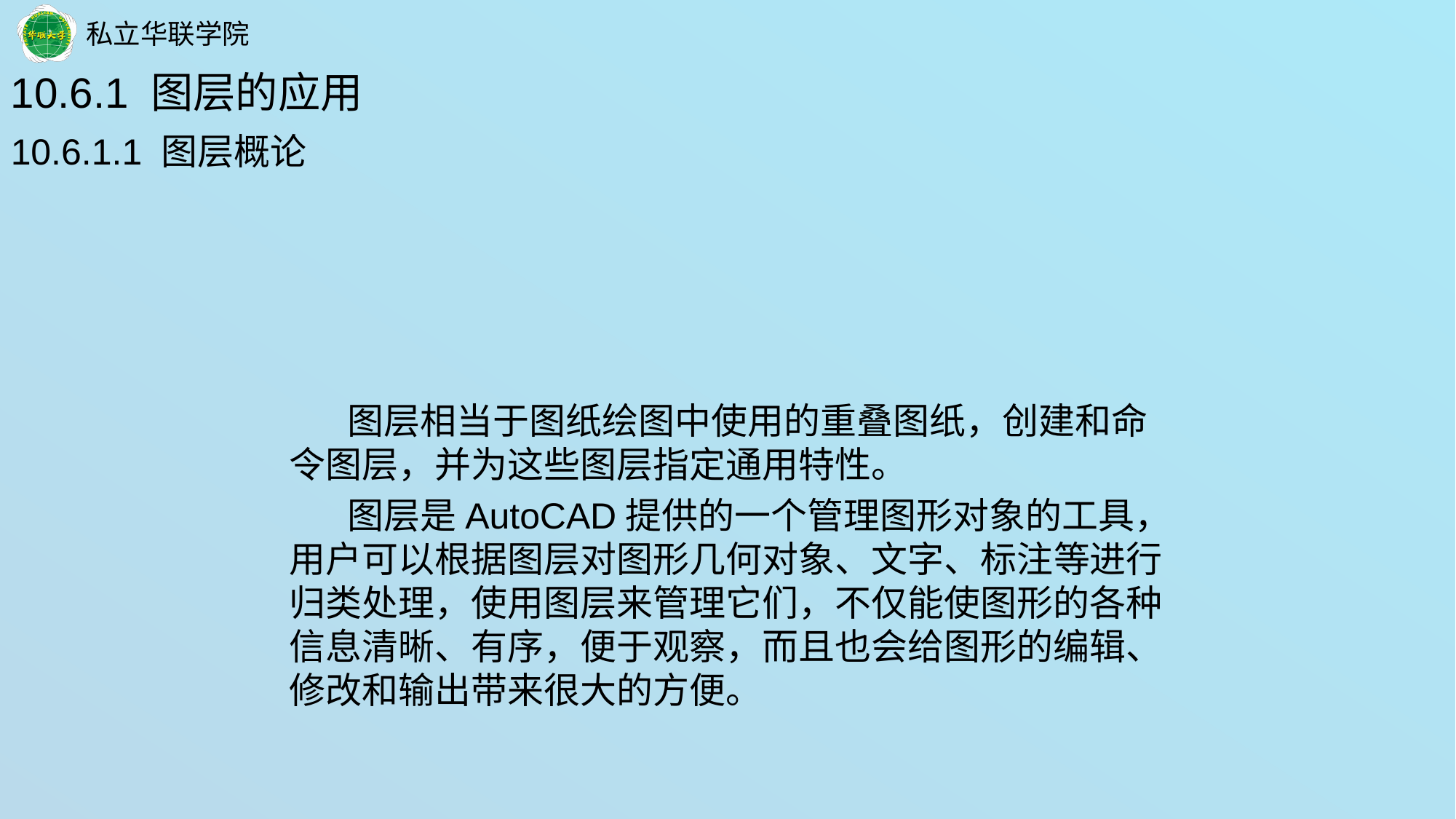

10.6.1 图层的应用
10.6.1.1 图层概论
           图层相当于图纸绘图中使用的重叠图纸，创建和命令图层，并为这些图层指定通用特性。
           图层是AutoCAD提供的一个管理图形对象的工具，用户可以根据图层对图形几何对象、文字、标注等进行归类处理，使用图层来管理它们，不仅能使图形的各种信息清晰、有序，便于观察，而且也会给图形的编辑、修改和输出带来很大的方便。